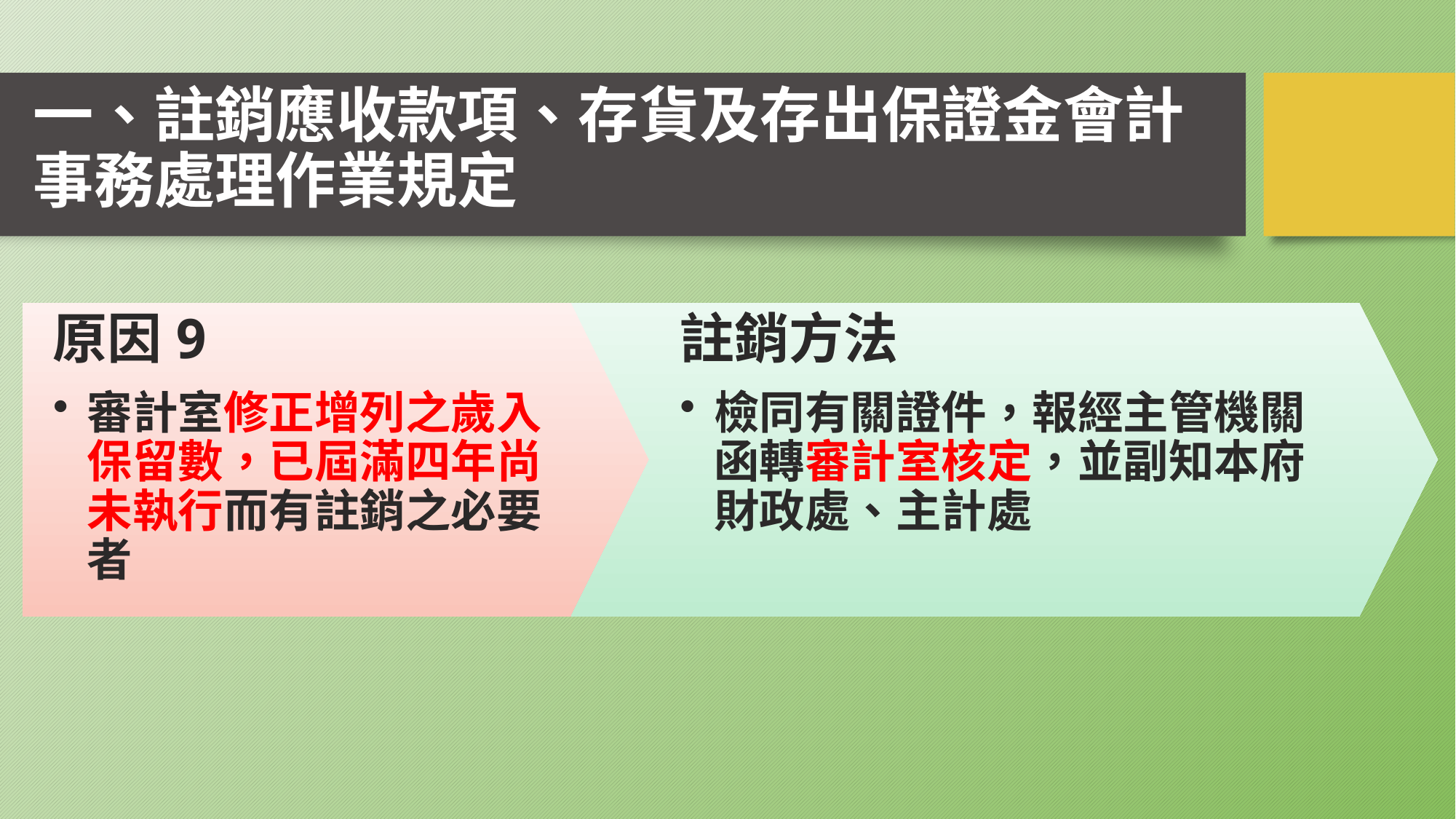

# 一、註銷應收款項、存貨及存出保證金會計事務處理作業規定
原因9
審計室修正增列之歲入保留數，已屆滿四年尚未執行而有註銷之必要者
註銷方法
檢同有關證件，報經主管機關函轉審計室核定，並副知本府財政處、主計處